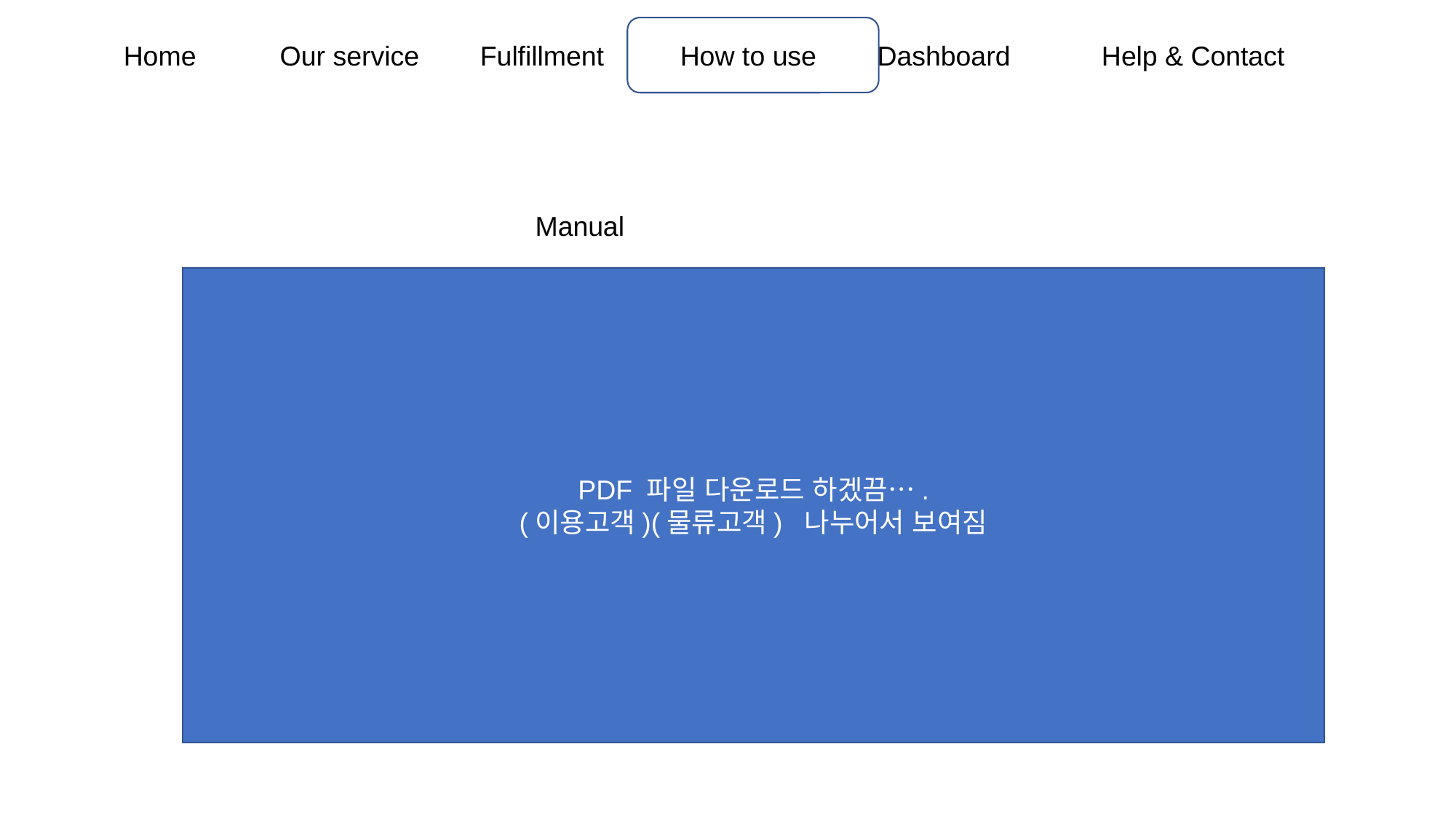

Home           Our service        Fulfillment          How to use        Dashboard            Help & Contact
Manual
PDF 파일 다운로드 하겠끔….
(이용고객)(물류고객)  나누어서 보여짐